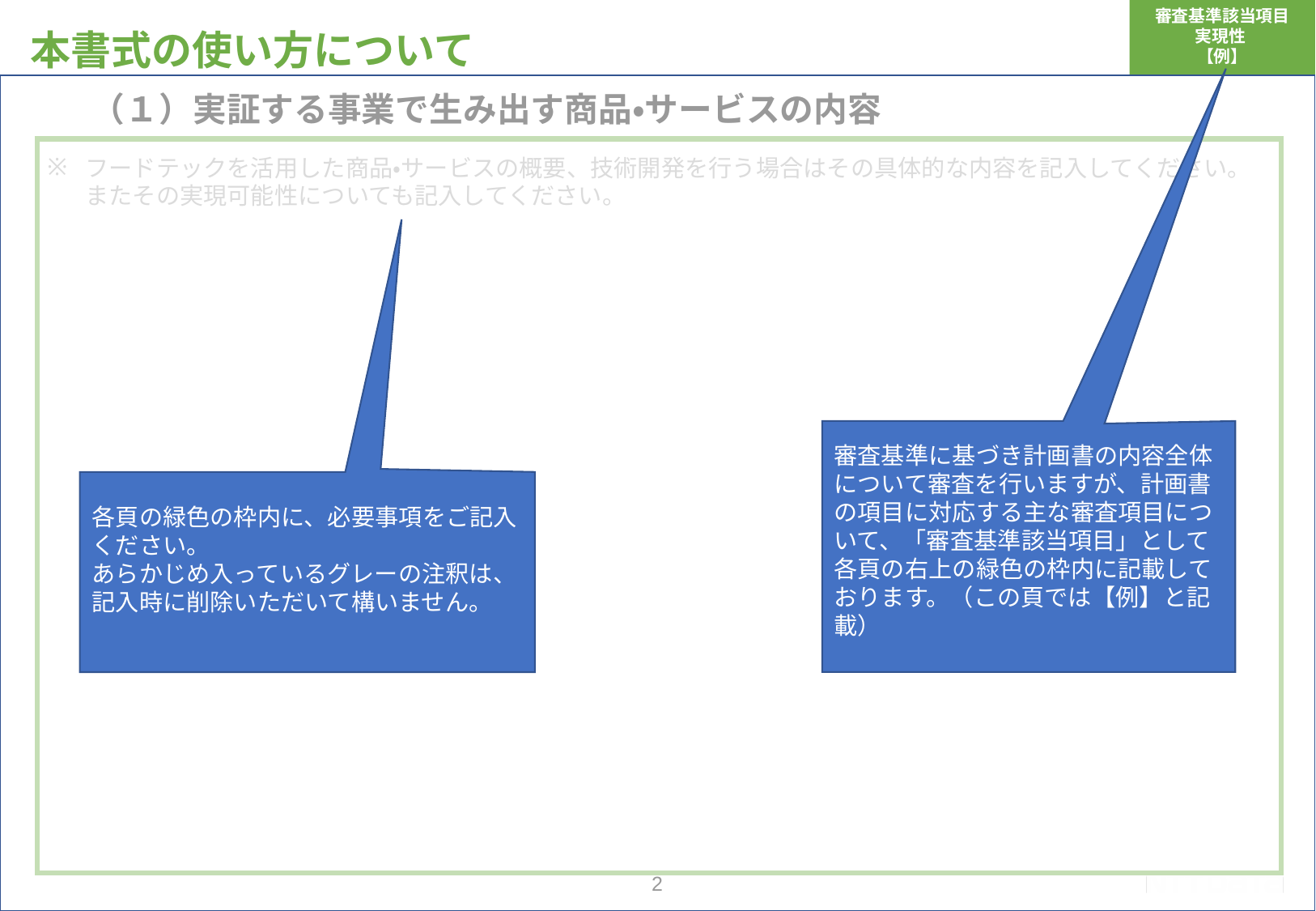

# 本書式の使い方について
審査基準該当項目
実現性
【例】

審査基準に基づき計画書の内容全体について審査を行いますが、計画書の項目に対応する主な審査項目について、「審査基準該当項目」として各頁の右上の緑色の枠内に記載しております。（この頁では【例】と記載）

（１）実証する事業で生み出す商品・サービスの内容

フードテックを活用した商品・サービスの概要、技術開発を行う場合はその具体的な内容を記入してください。またその実現可能性についても記入してください。

各頁の緑色の枠内に、必要事項をご記入ください。
あらかじめ入っているグレーの注釈は、記入時に削除いただいて構いません。